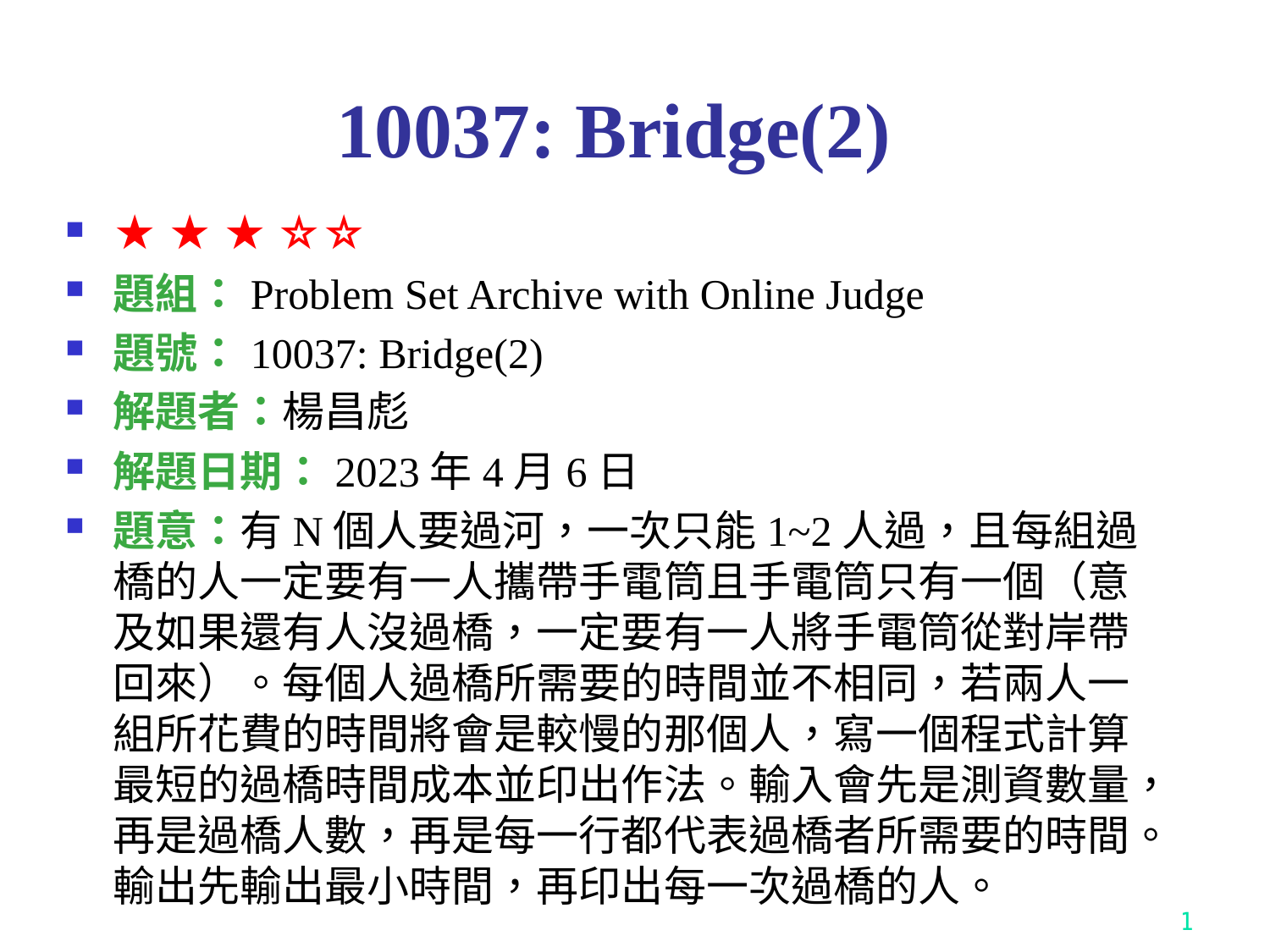

# 10037: Bridge(2)
★ ★ ★ ☆☆
題組：Problem Set Archive with Online Judge
題號：10037: Bridge(2)
解題者：楊昌彪
解題日期：2023年4月6日
題意：有N個人要過河，一次只能1~2人過，且每組過橋的人一定要有一人攜帶手電筒且手電筒只有一個（意及如果還有人沒過橋，一定要有一人將手電筒從對岸帶回來）。每個人過橋所需要的時間並不相同，若兩人一組所花費的時間將會是較慢的那個人，寫一個程式計算最短的過橋時間成本並印出作法。輸入會先是測資數量，再是過橋人數，再是每一行都代表過橋者所需要的時間。輸出先輸出最小時間，再印出每一次過橋的人。
1